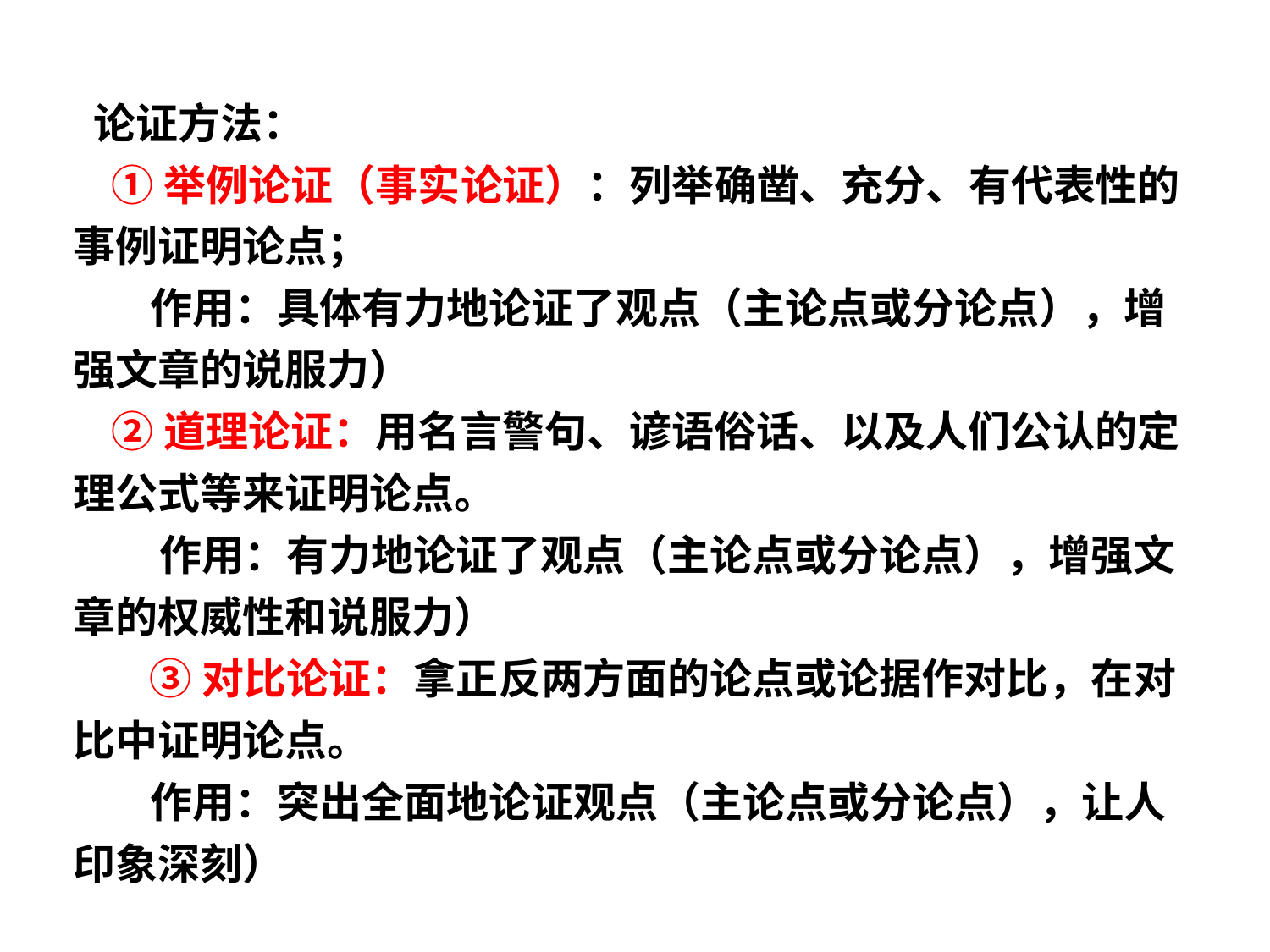

论证方法：
    ①举例论证（事实论证）：列举确凿、充分、有代表性的事例证明论点；
       作用：具体有力地论证了观点（主论点或分论点），增强文章的说服力）
    ②道理论证：用名言警句、谚语俗话、以及人们公认的定理公式等来证明论点。
        作用：有力地论证了观点（主论点或分论点），增强文章的权威性和说服力）
        ③对比论证：拿正反两方面的论点或论据作对比，在对比中证明论点。
       作用：突出全面地论证观点（主论点或分论点），让人印象深刻）